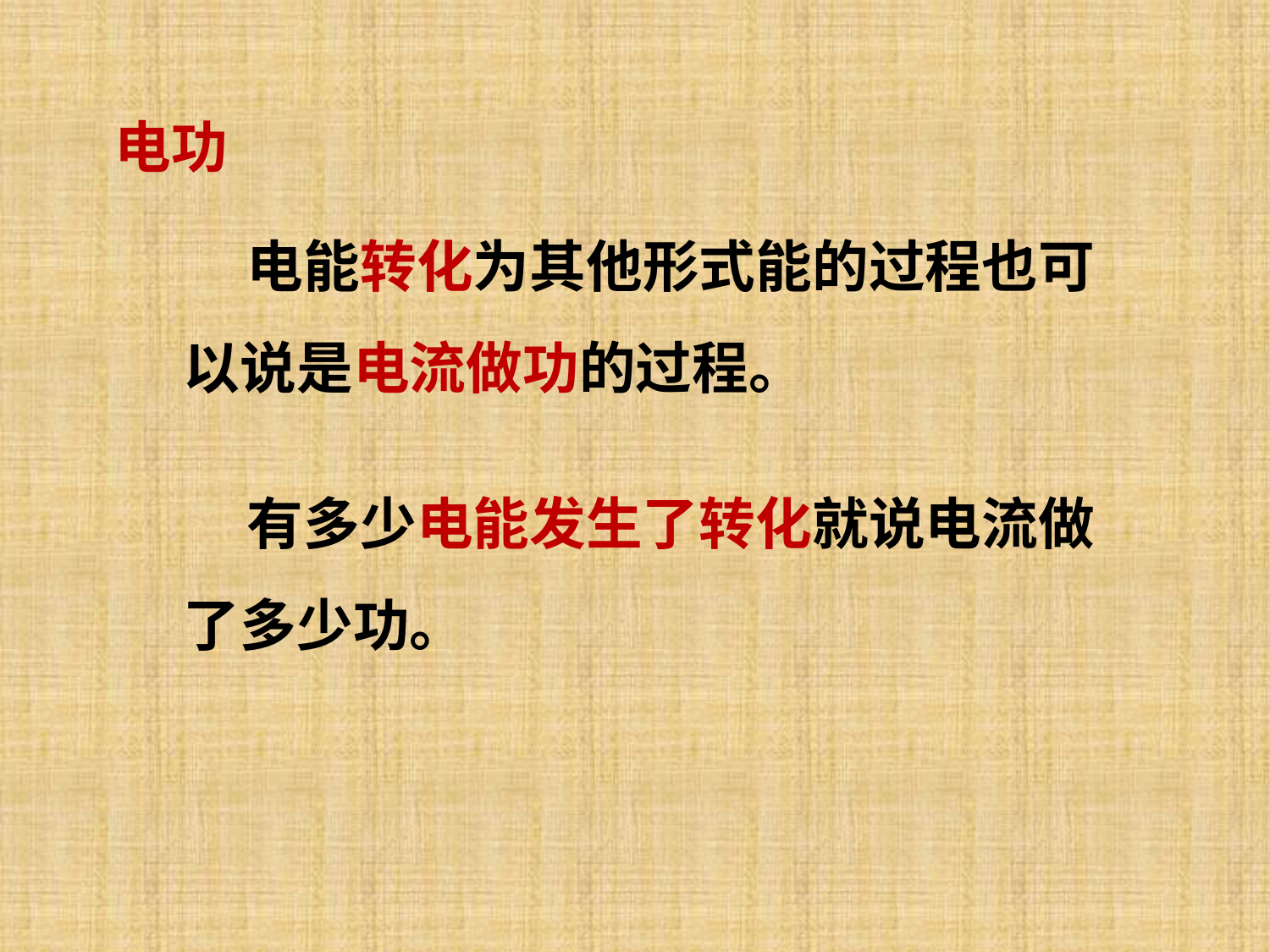

电功
电能转化为其他形式能的过程也可以说是电流做功的过程。
有多少电能发生了转化就说电流做了多少功。